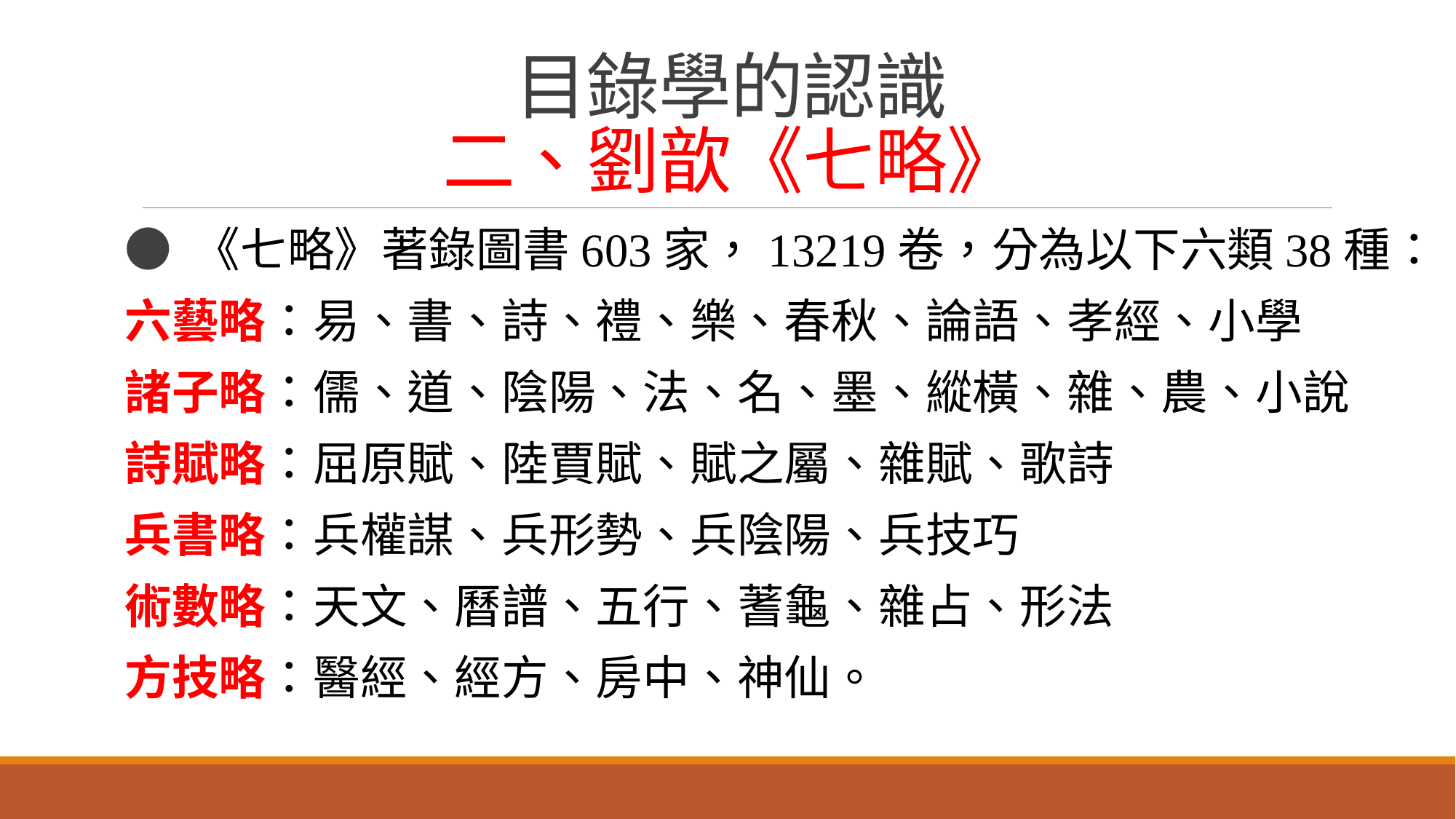

# 目錄學的認識 二、劉歆《七略》
● 《七略》著錄圖書603家，13219卷，分為以下六類38種：
六藝略：易、書、詩、禮、樂、春秋、論語、孝經、小學
諸子略：儒、道、陰陽、法、名、墨、縱橫、雜、農、小說
詩賦略：屈原賦、陸賈賦、賦之屬、雜賦、歌詩
兵書略：兵權謀、兵形勢、兵陰陽、兵技巧
術數略：天文、曆譜、五行、蓍龜、雜占、形法
方技略：醫經、經方、房中、神仙。